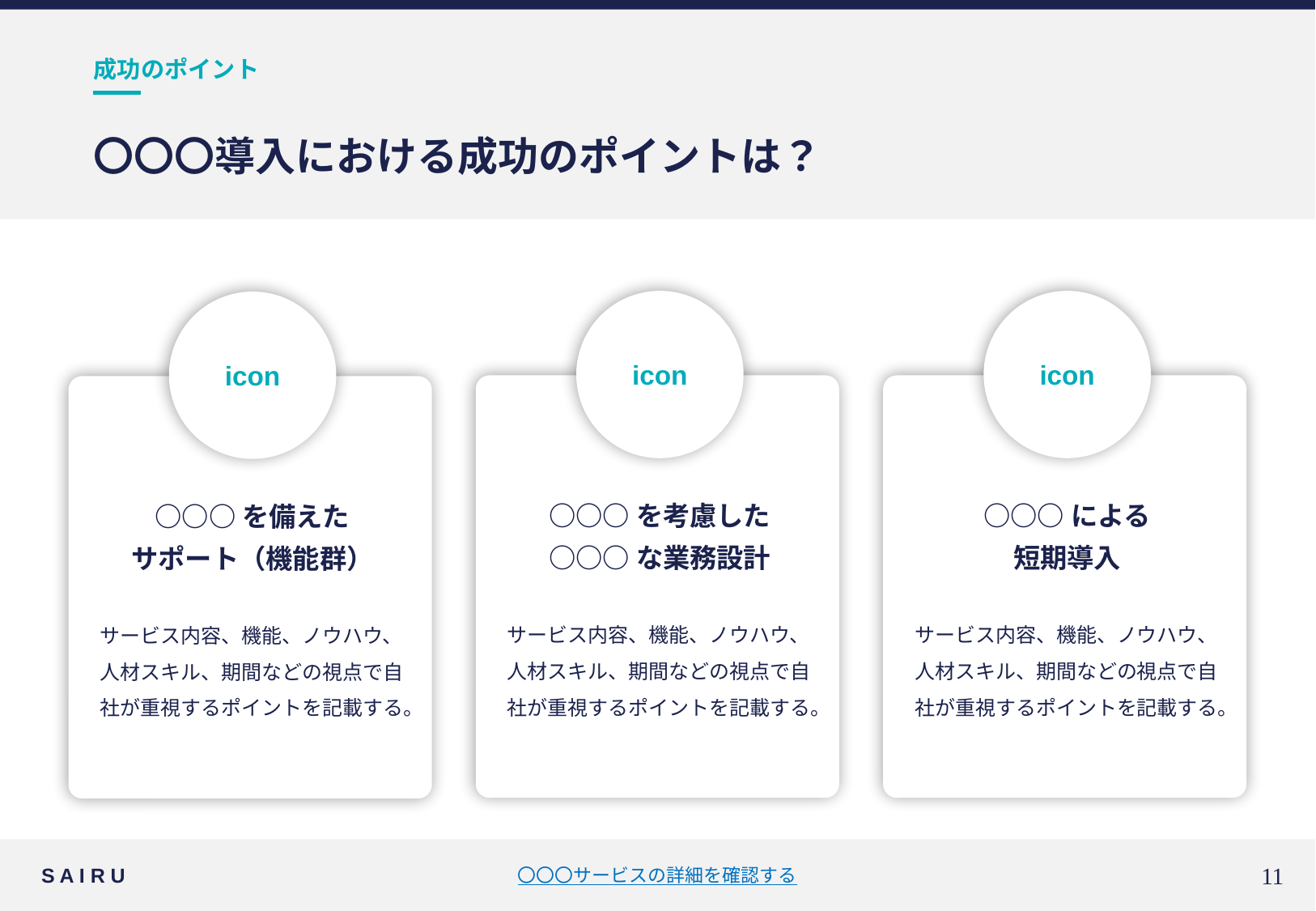

成功のポイント
# 〇〇〇導入における成功のポイントは？
icon
icon
icon

○○○を考慮した
○○○な業務設計
○○○による
短期導入
○○○を備えた
サポート（機能群）
サービス内容、機能、ノウハウ、人材スキル、期間などの視点で自社が重視するポイントを記載する。
サービス内容、機能、ノウハウ、人材スキル、期間などの視点で自社が重視するポイントを記載する。
サービス内容、機能、ノウハウ、人材スキル、期間などの視点で自社が重視するポイントを記載する。
S A I R U
〇〇〇サービスの詳細を確認する
11